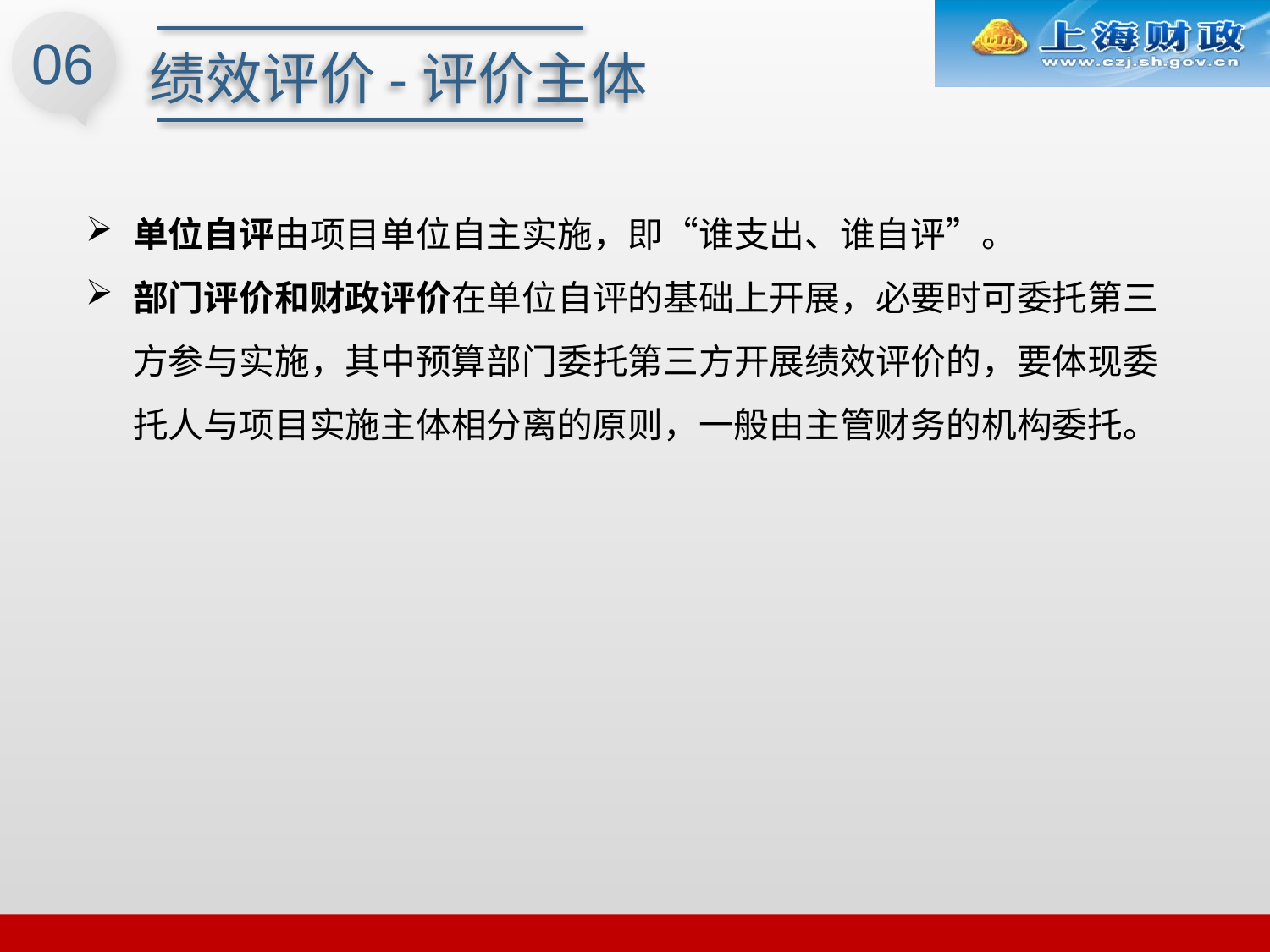

06
绩效评价-评价主体
单位自评由项目单位自主实施，即“谁支出、谁自评”。
部门评价和财政评价在单位自评的基础上开展，必要时可委托第三方参与实施，其中预算部门委托第三方开展绩效评价的，要体现委托人与项目实施主体相分离的原则，一般由主管财务的机构委托。